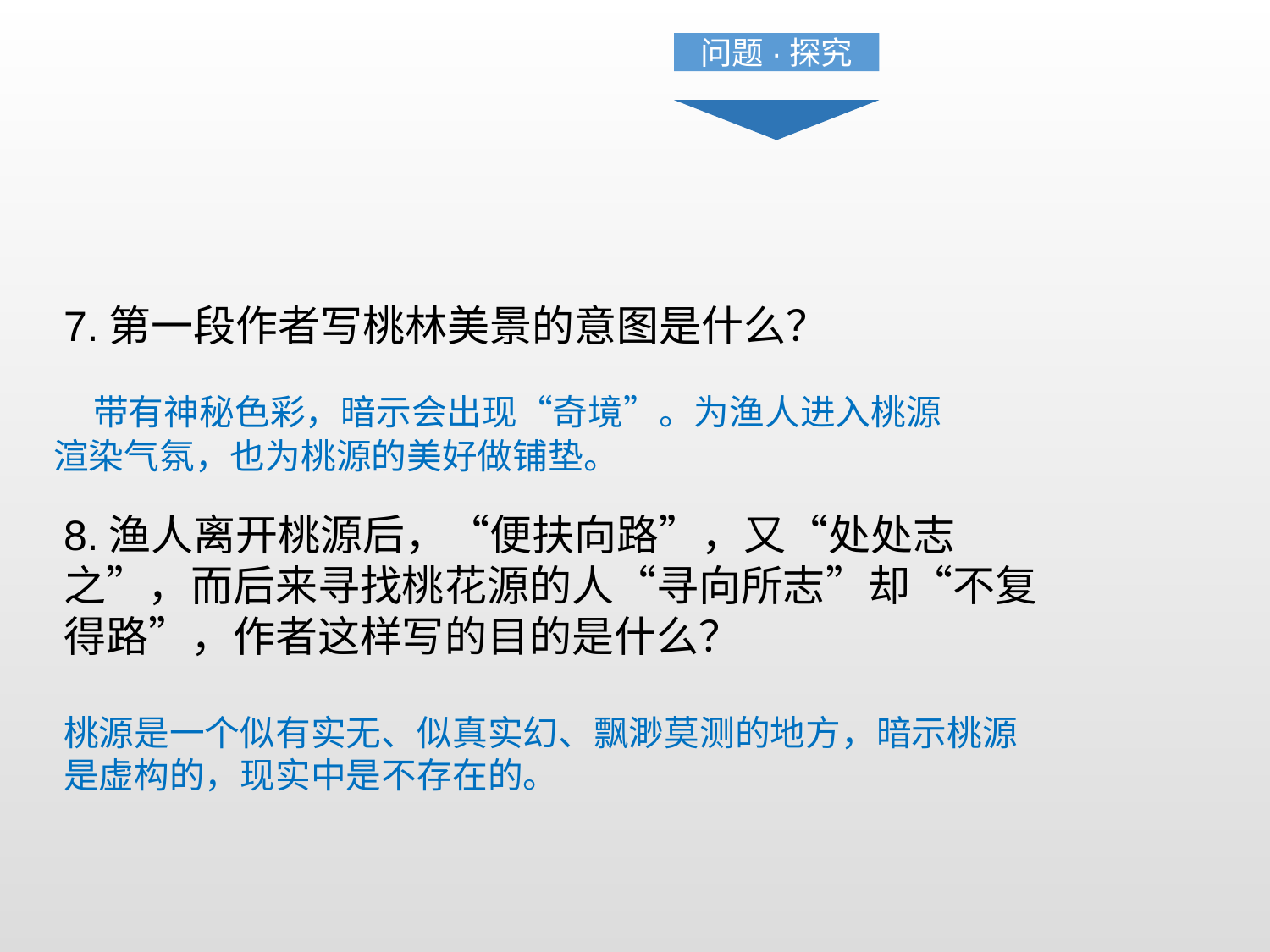

问题·探究

7.第一段作者写桃林美景的意图是什么？
    带有神秘色彩，暗示会出现“奇境”。为渔人进入桃源渲染气氛，也为桃源的美好做铺垫。
8.渔人离开桃源后，“便扶向路”，又“处处志之”，而后来寻找桃花源的人“寻向所志”却“不复得路”，作者这样写的目的是什么？

桃源是一个似有实无、似真实幻、飘渺莫测的地方，暗示桃源是虚构的，现实中是不存在的。